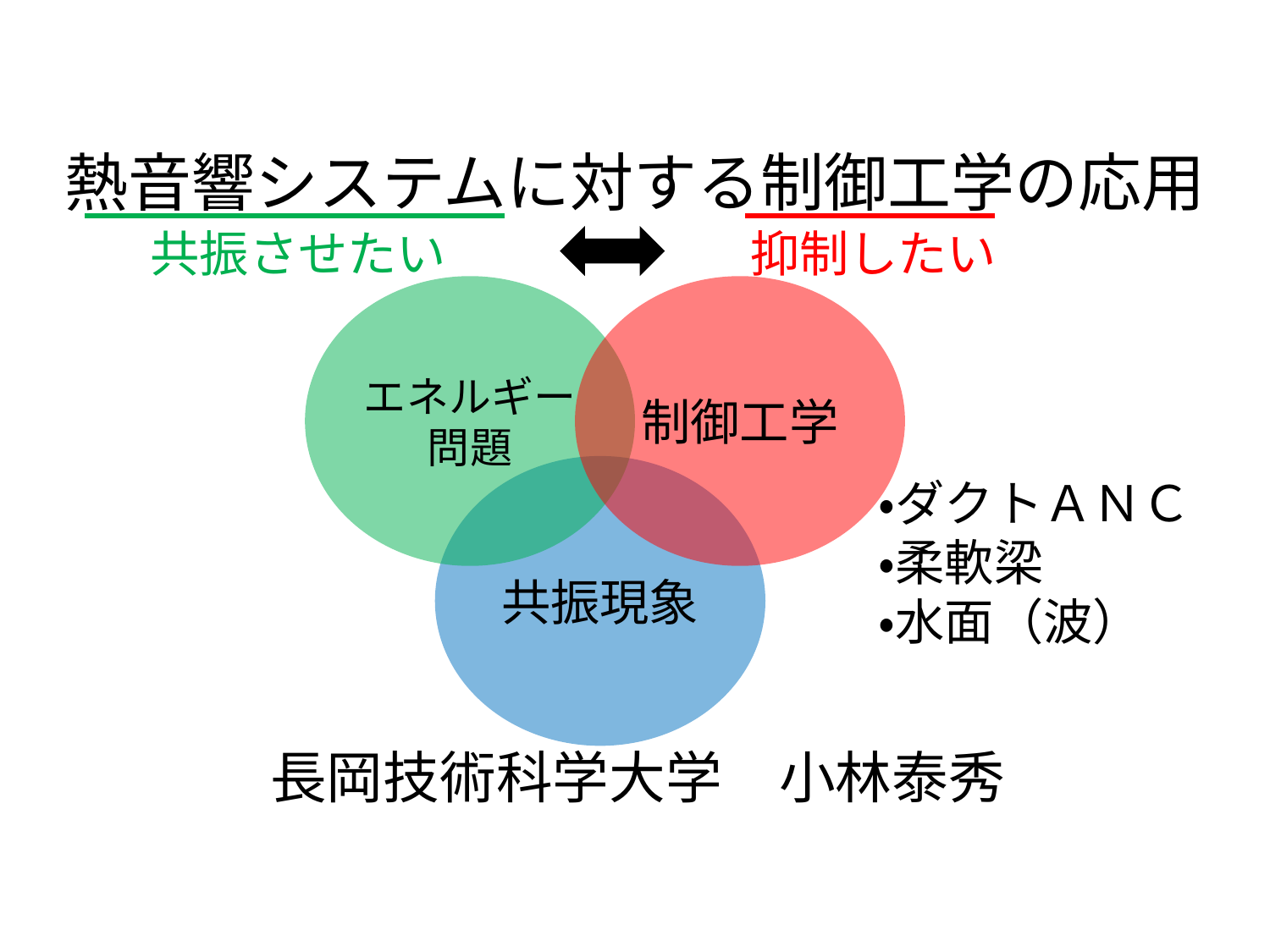

# 熱音響システムに対する制御工学の応用
共振させたい
抑制したい

エネルギー
問題
制御工学
共振現象
・ダクトＡＮＣ
・柔軟梁
・水面（波）
長岡技術科学大学　小林泰秀